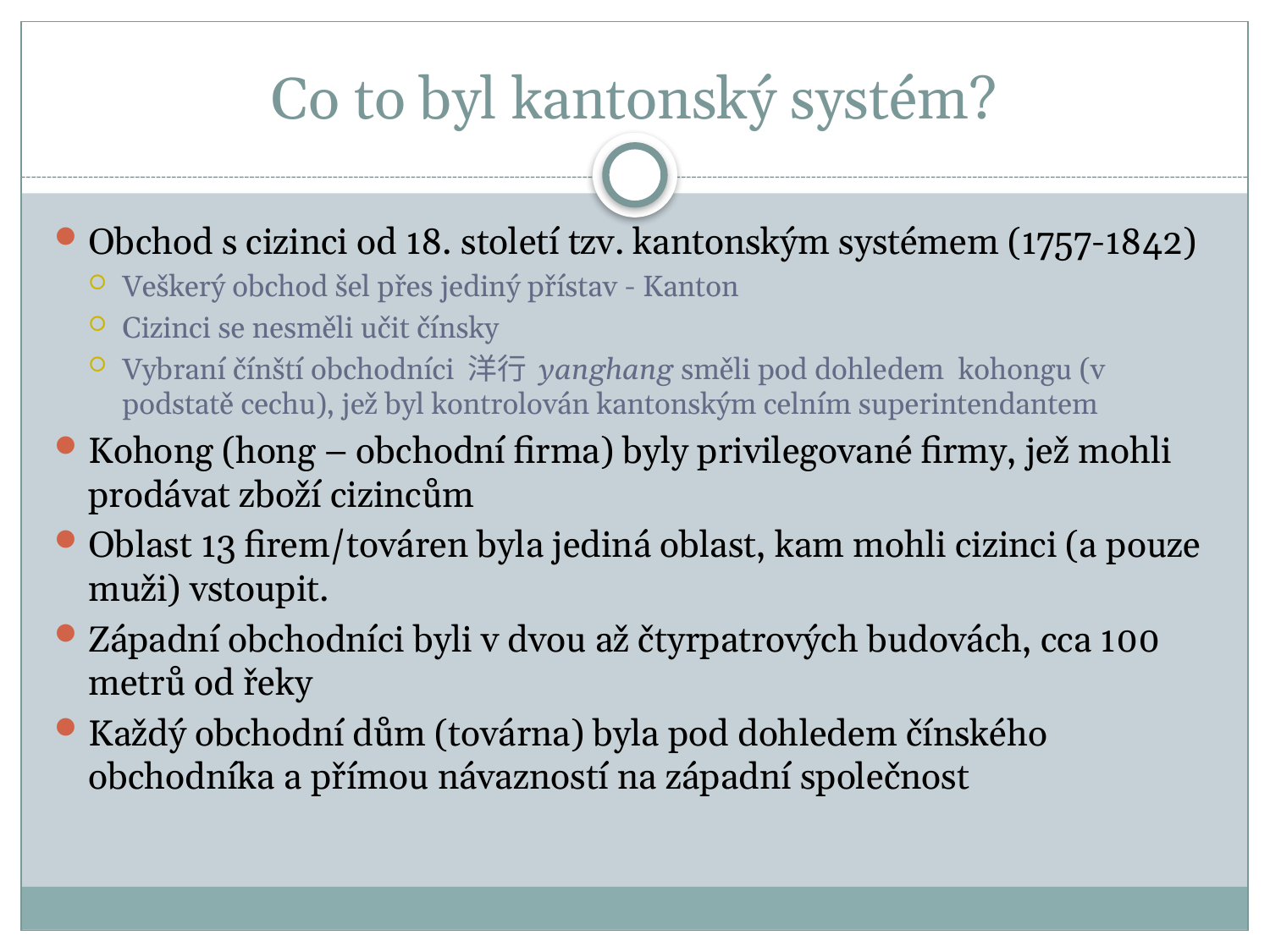

# Co to byl kantonský systém?
Obchod s cizinci od 18. století tzv. kantonským systémem (1757-1842)
Veškerý obchod šel přes jediný přístav - Kanton
Cizinci se nesměli učit čínsky
Vybraní čínští obchodníci 洋行 yanghang směli pod dohledem  kohongu (v podstatě cechu), jež byl kontrolován kantonským celním superintendantem
Kohong (hong – obchodní firma) byly privilegované firmy, jež mohli prodávat zboží cizincům
Oblast 13 firem/továren byla jediná oblast, kam mohli cizinci (a pouze muži) vstoupit.
Západní obchodníci byli v dvou až čtyrpatrových budovách, cca 100 metrů od řeky
Každý obchodní dům (továrna) byla pod dohledem čínského obchodníka a přímou návazností na západní společnost